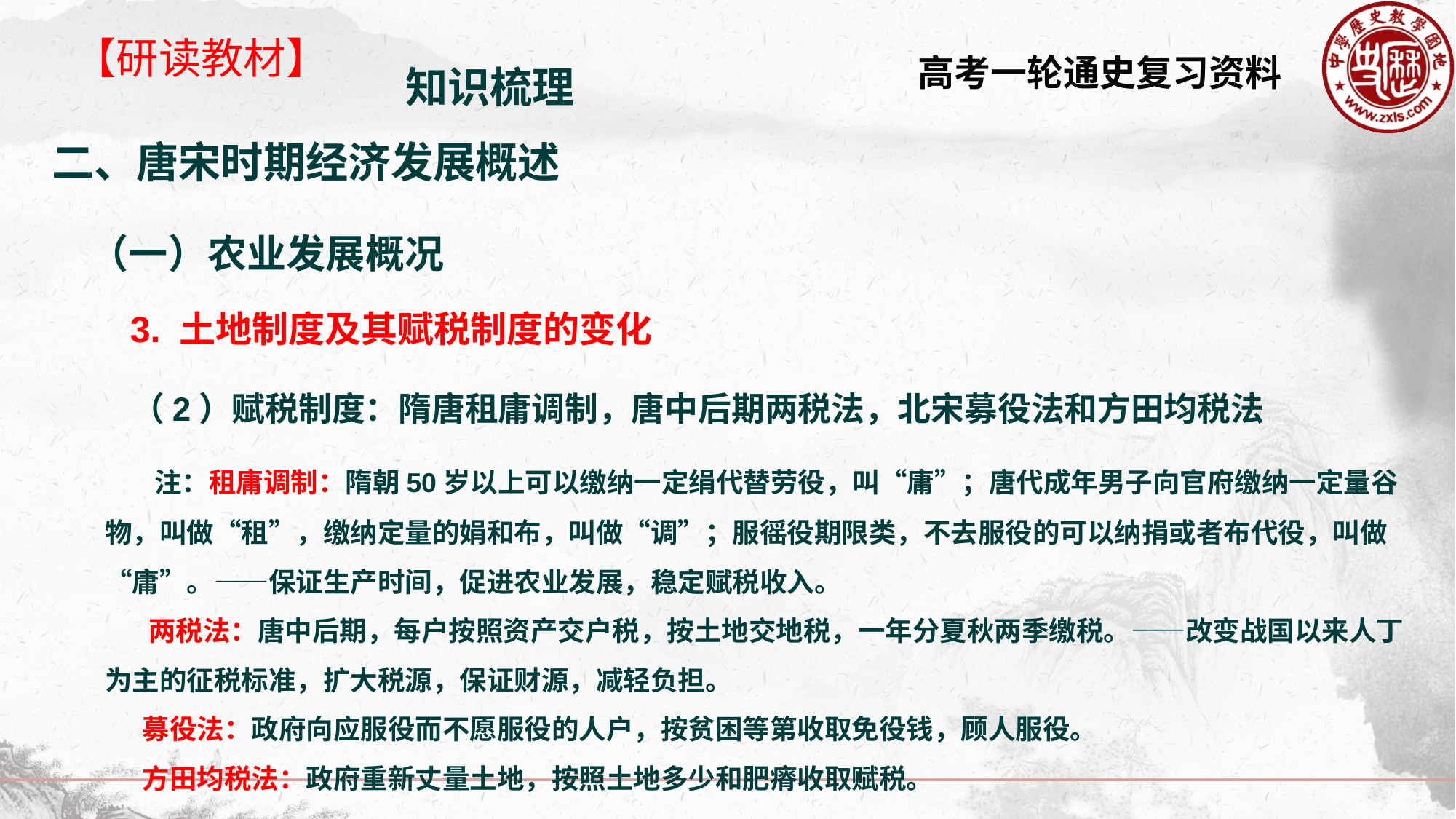

【研读教材】
知识梳理
二、唐宋时期经济发展概述
（一）农业发展概况
3. 土地制度及其赋税制度的变化
（2）赋税制度：隋唐租庸调制，唐中后期两税法，北宋募役法和方田均税法
      注：租庸调制：隋朝50岁以上可以缴纳一定绢代替劳役，叫“庸”；唐代成年男子向官府缴纳一定量谷物，叫做“租”，缴纳定量的娟和布，叫做“调”；服徭役期限类，不去服役的可以纳捐或者布代役，叫做“庸”。——保证生产时间，促进农业发展，稳定赋税收入。
      两税法：唐中后期，每户按照资产交户税，按土地交地税，一年分夏秋两季缴税。——改变战国以来人丁为主的征税标准，扩大税源，保证财源，减轻负担。
     募役法：政府向应服役而不愿服役的人户，按贫困等第收取免役钱，顾人服役。
     方田均税法：政府重新丈量土地，按照土地多少和肥瘠收取赋税。